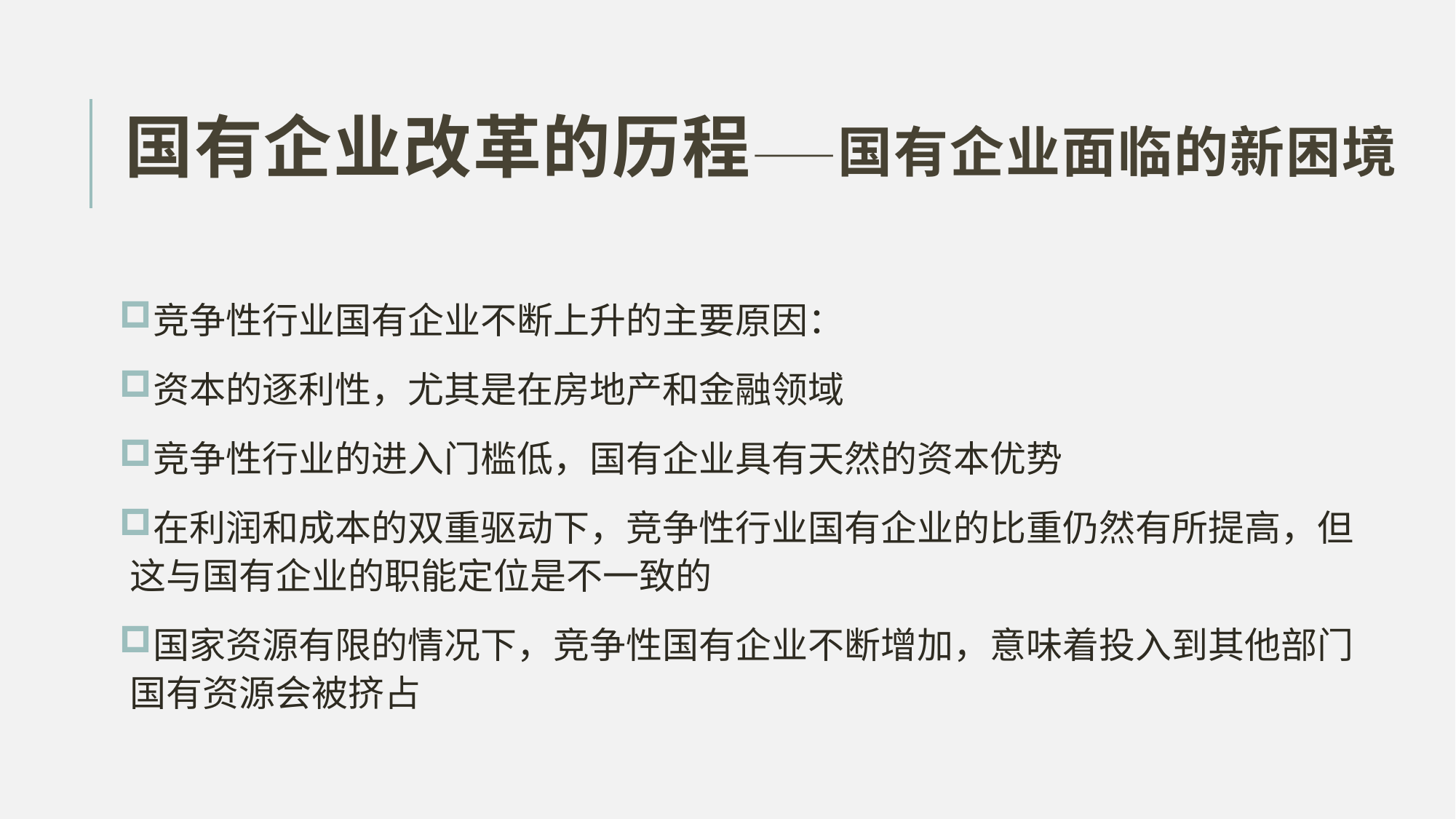

# 国有企业改革的历程——国有企业面临的新困境
竞争性行业国有企业不断上升的主要原因：
资本的逐利性，尤其是在房地产和金融领域
竞争性行业的进入门槛低，国有企业具有天然的资本优势
在利润和成本的双重驱动下，竞争性行业国有企业的比重仍然有所提高，但这与国有企业的职能定位是不一致的
国家资源有限的情况下，竞争性国有企业不断增加，意味着投入到其他部门国有资源会被挤占